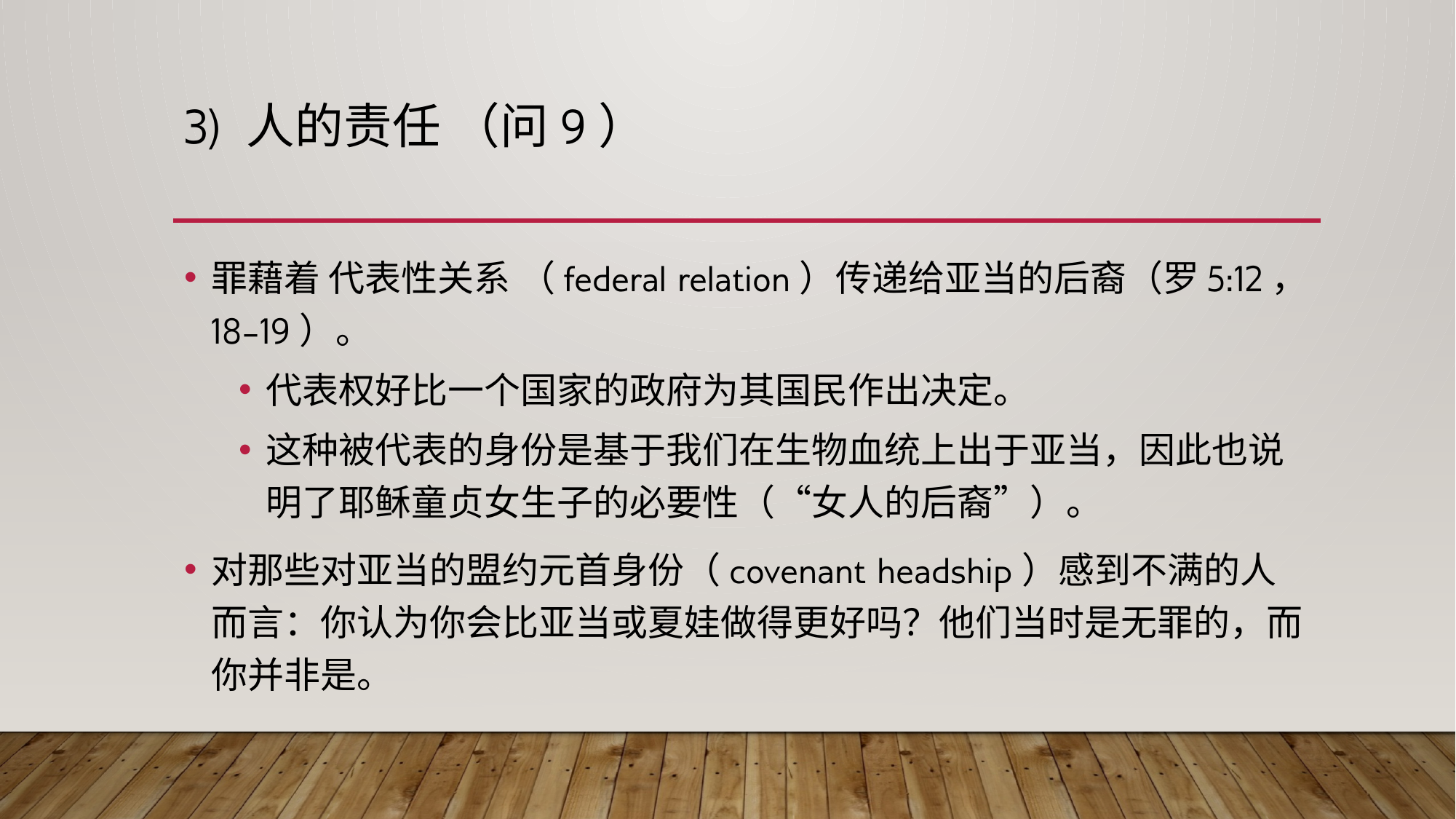

# 3) 人的责任 （问9）
罪藉着 代表性关系 （federal relation）传递给亚当的后裔（罗5:12，18–19）。
代表权好比一个国家的政府为其国民作出决定。
这种被代表的身份是基于我们在生物血统上出于亚当，因此也说明了耶稣童贞女生子的必要性（“女人的后裔”）。
对那些对亚当的盟约元首身份（covenant headship）感到不满的人而言：你认为你会比亚当或夏娃做得更好吗？他们当时是无罪的，而你并非是。